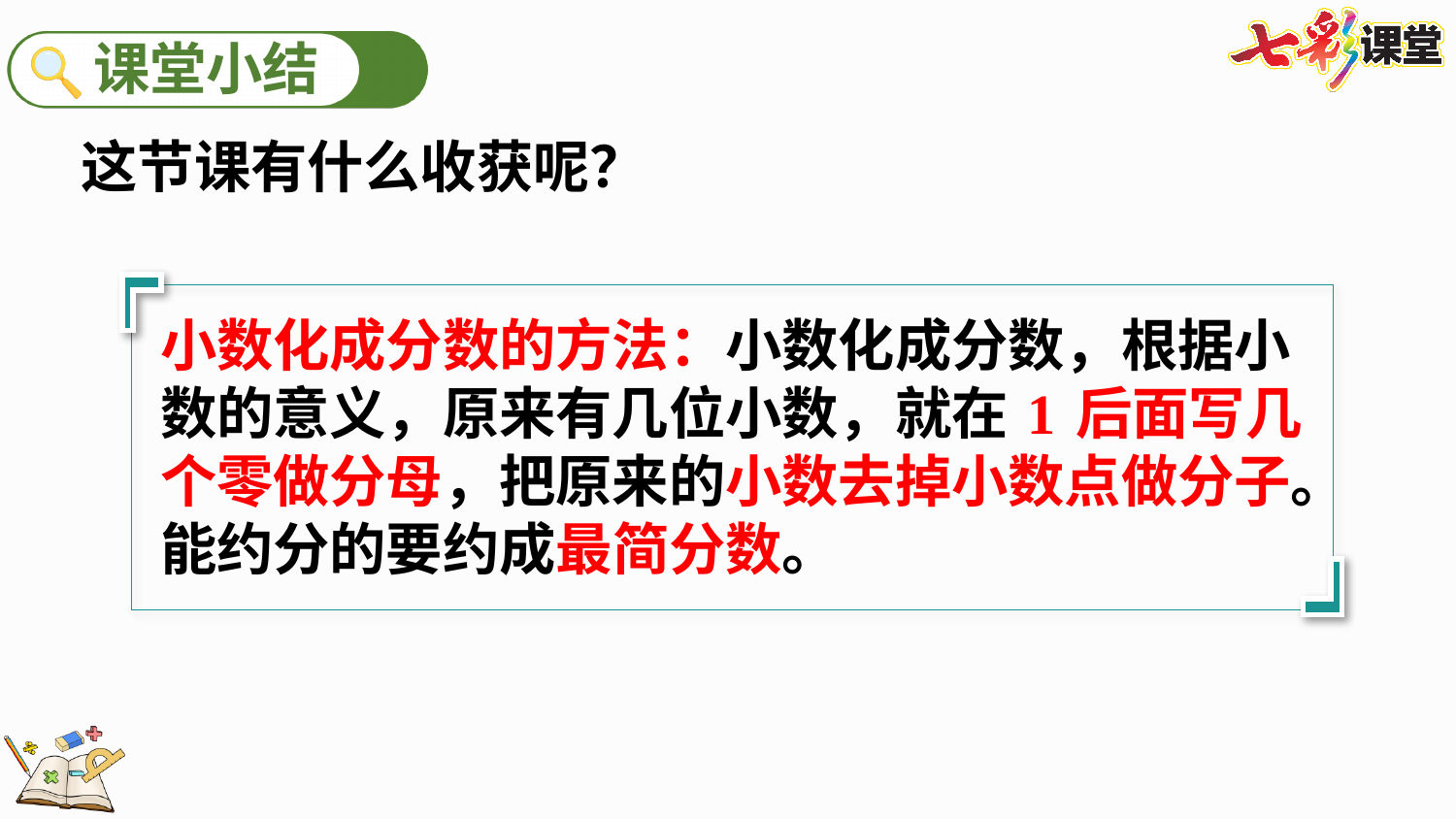

这节课有什么收获呢？

小数化成分数的方法：小数化成分数，根据小数的意义，原来有几位小数，就在1后面写几个零做分母，把原来的小数去掉小数点做分子。能约分的要约成最简分数。